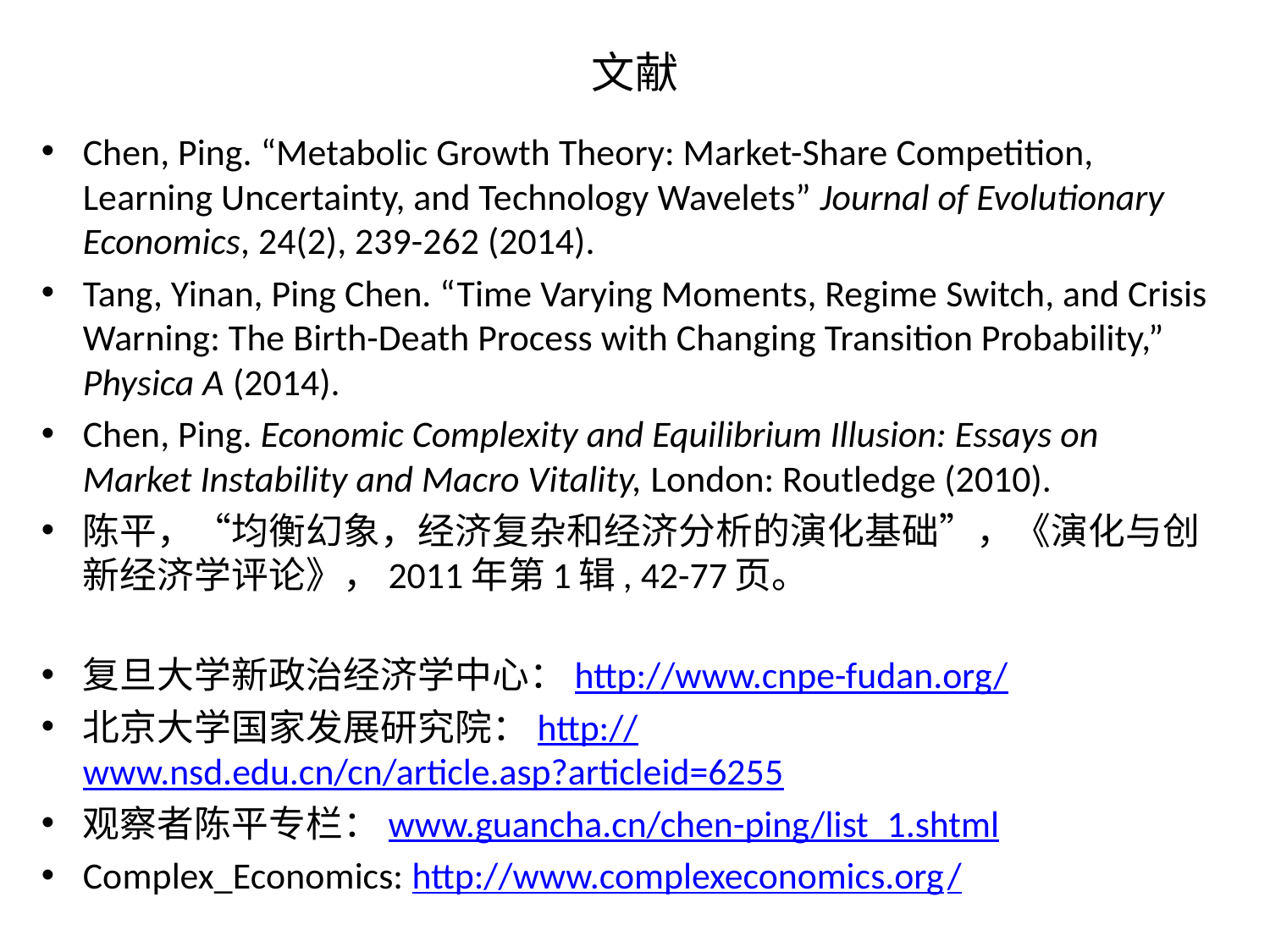

# 文献
Chen, Ping. “Metabolic Growth Theory: Market-Share Competition, Learning Uncertainty, and Technology Wavelets” Journal of Evolutionary Economics, 24(2), 239-262 (2014).
Tang, Yinan, Ping Chen. “Time Varying Moments, Regime Switch, and Crisis Warning: The Birth-Death Process with Changing Transition Probability,” Physica A (2014).
Chen, Ping. Economic Complexity and Equilibrium Illusion: Essays on Market Instability and Macro Vitality, London: Routledge (2010).
陈平，“均衡幻象，经济复杂和经济分析的演化基础”，《演化与创新经济学评论》，2011年第1辑, 42-77页。

复旦大学新政治经济学中心：http://www.cnpe-fudan.org/
北京大学国家发展研究院：http://www.nsd.edu.cn/cn/article.asp?articleid=6255
观察者陈平专栏：www.guancha.cn/chen-ping/list_1.shtml
Complex_Economics: http://www.complexeconomics.org/